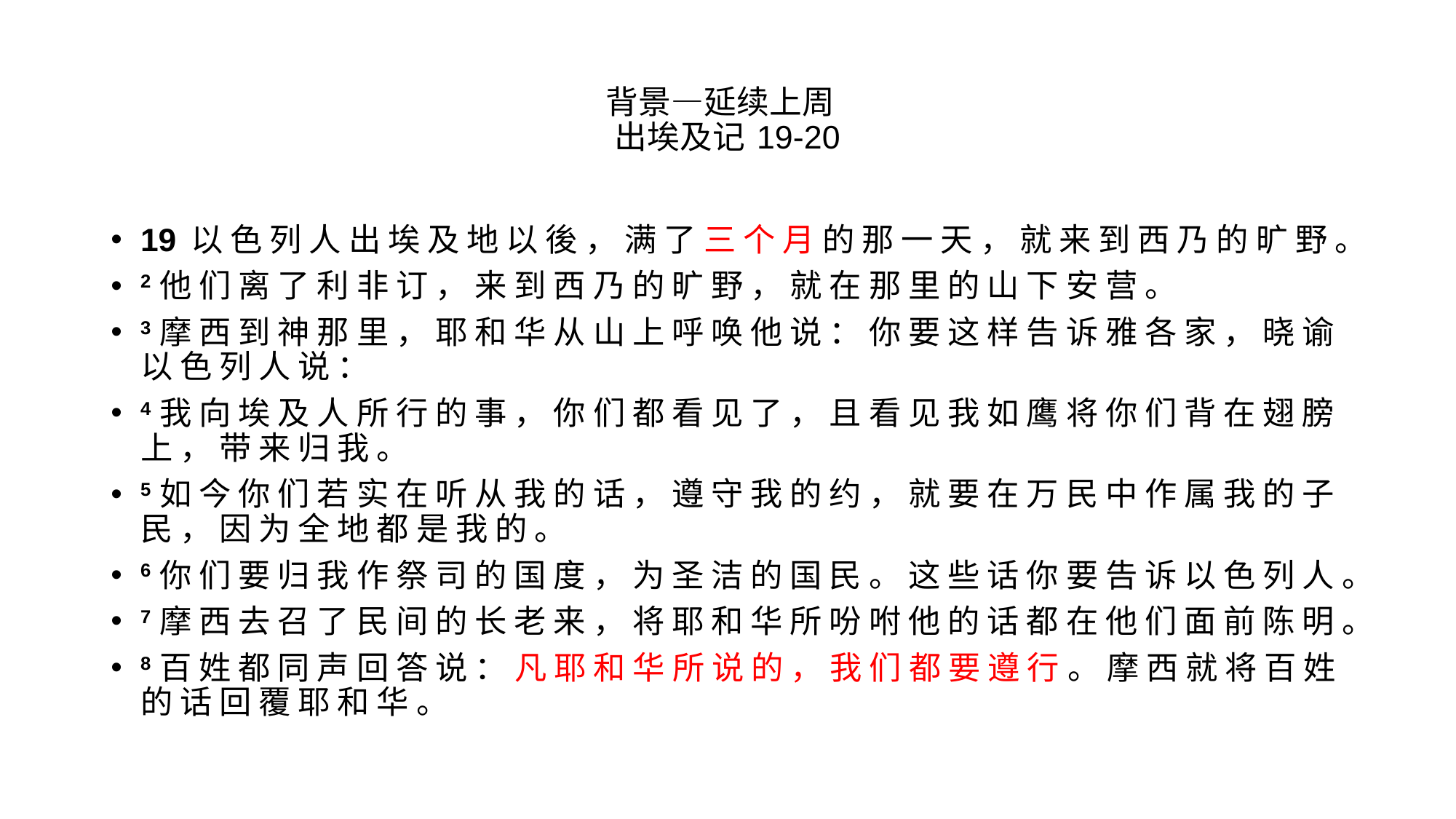

# 背景—延续上周 出埃及记 19-20
19 以 色 列 人 出 埃 及 地 以 後 ， 满 了 三 个 月 的 那 一 天 ， 就 来 到 西 乃 的 旷 野 。
2 他 们 离 了 利 非 订 ， 来 到 西 乃 的 旷 野 ， 就 在 那 里 的 山 下 安 营 。
3 摩 西 到 神 那 里 ， 耶 和 华 从 山 上 呼 唤 他 说 ： 你 要 这 样 告 诉 雅 各 家 ， 晓 谕 以 色 列 人 说 ：
4 我 向 埃 及 人 所 行 的 事 ， 你 们 都 看 见 了 ， 且 看 见 我 如 鹰 将 你 们 背 在 翅 膀 上 ， 带 来 归 我 。
5 如 今 你 们 若 实 在 听 从 我 的 话 ， 遵 守 我 的 约 ， 就 要 在 万 民 中 作 属 我 的 子 民 ， 因 为 全 地 都 是 我 的 。
6 你 们 要 归 我 作 祭 司 的 国 度 ， 为 圣 洁 的 国 民 。 这 些 话 你 要 告 诉 以 色 列 人 。
7 摩 西 去 召 了 民 间 的 长 老 来 ， 将 耶 和 华 所 吩 咐 他 的 话 都 在 他 们 面 前 陈 明 。
8 百 姓 都 同 声 回 答 说 ： 凡 耶 和 华 所 说 的 ， 我 们 都 要 遵 行 。 摩 西 就 将 百 姓 的 话 回 覆 耶 和 华 。